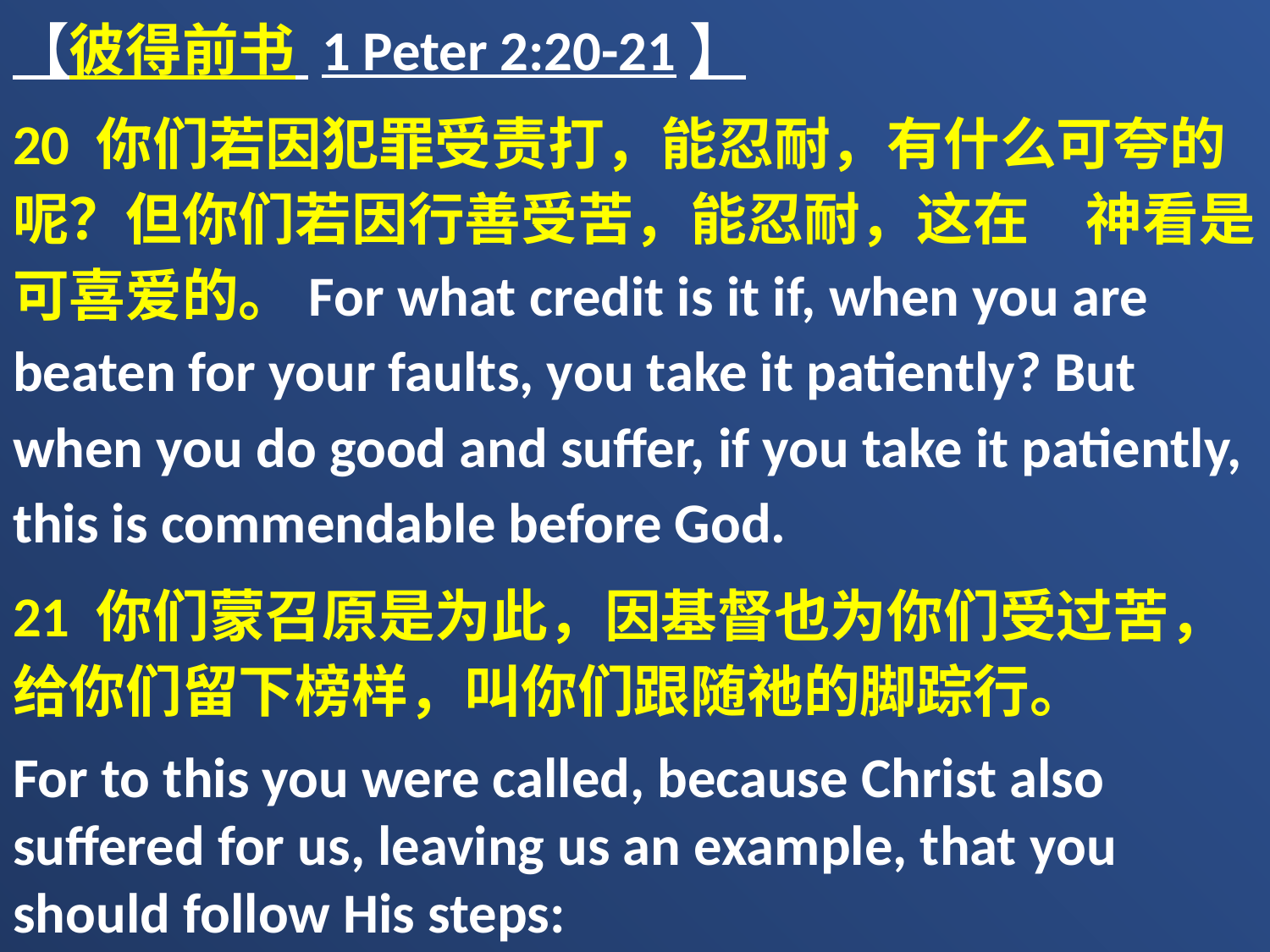

【彼得前书 1 Peter 2:20-21】
20 你们若因犯罪受责打，能忍耐，有什么可夸的呢？但你们若因行善受苦，能忍耐，这在　神看是可喜爱的。For what credit is it if, when you are beaten for your faults, you take it patiently? But when you do good and suffer, if you take it patiently, this is commendable before God.
21 你们蒙召原是为此，因基督也为你们受过苦，给你们留下榜样，叫你们跟随祂的脚踪行。
For to this you were called, because Christ also suffered for us, leaving us an example, that you should follow His steps: